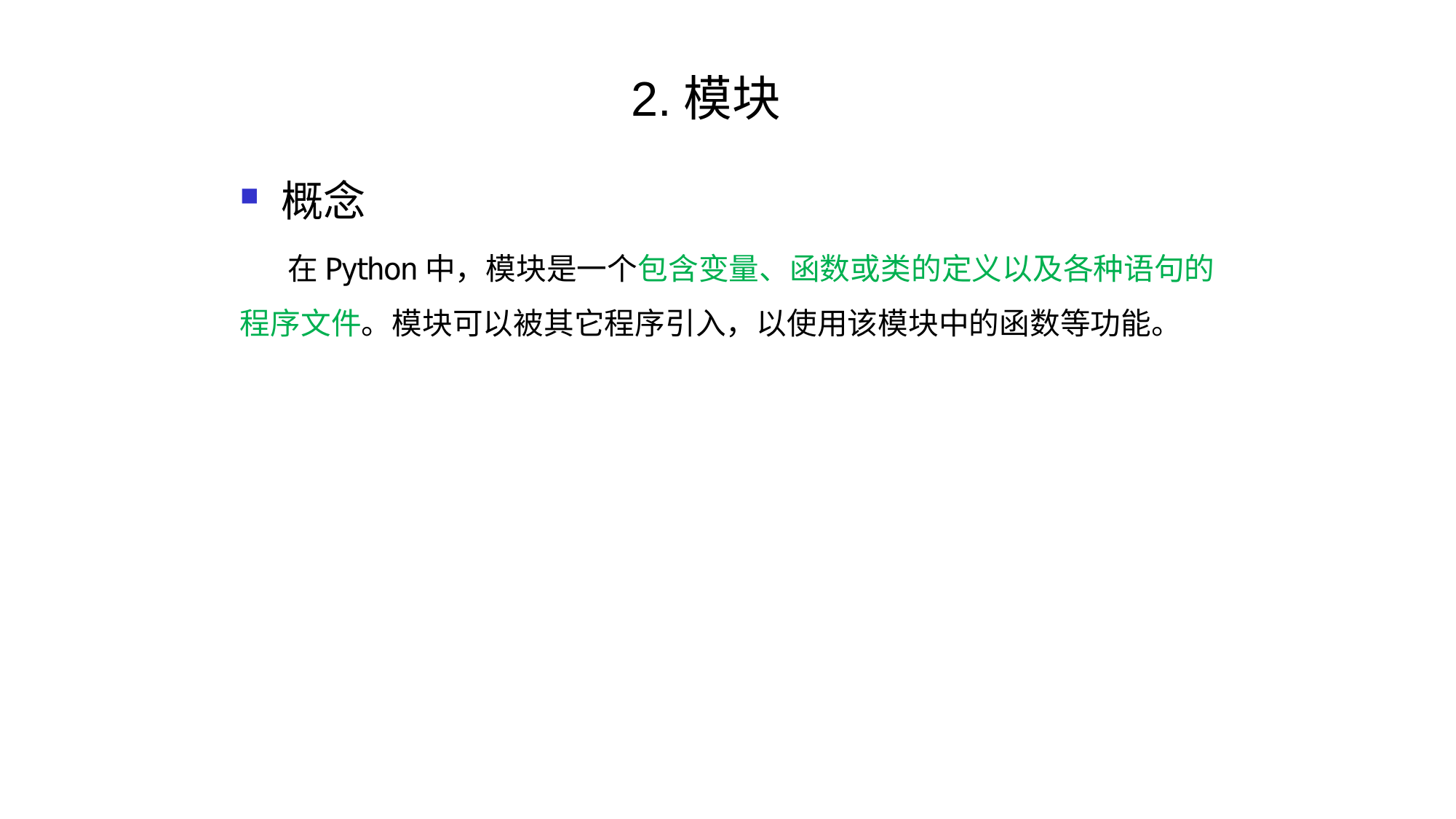

# 2.模块
概念
      在Python中，模块是一个包含变量、函数或类的定义以及各种语句的程序文件。模块可以被其它程序引入，以使用该模块中的函数等功能。